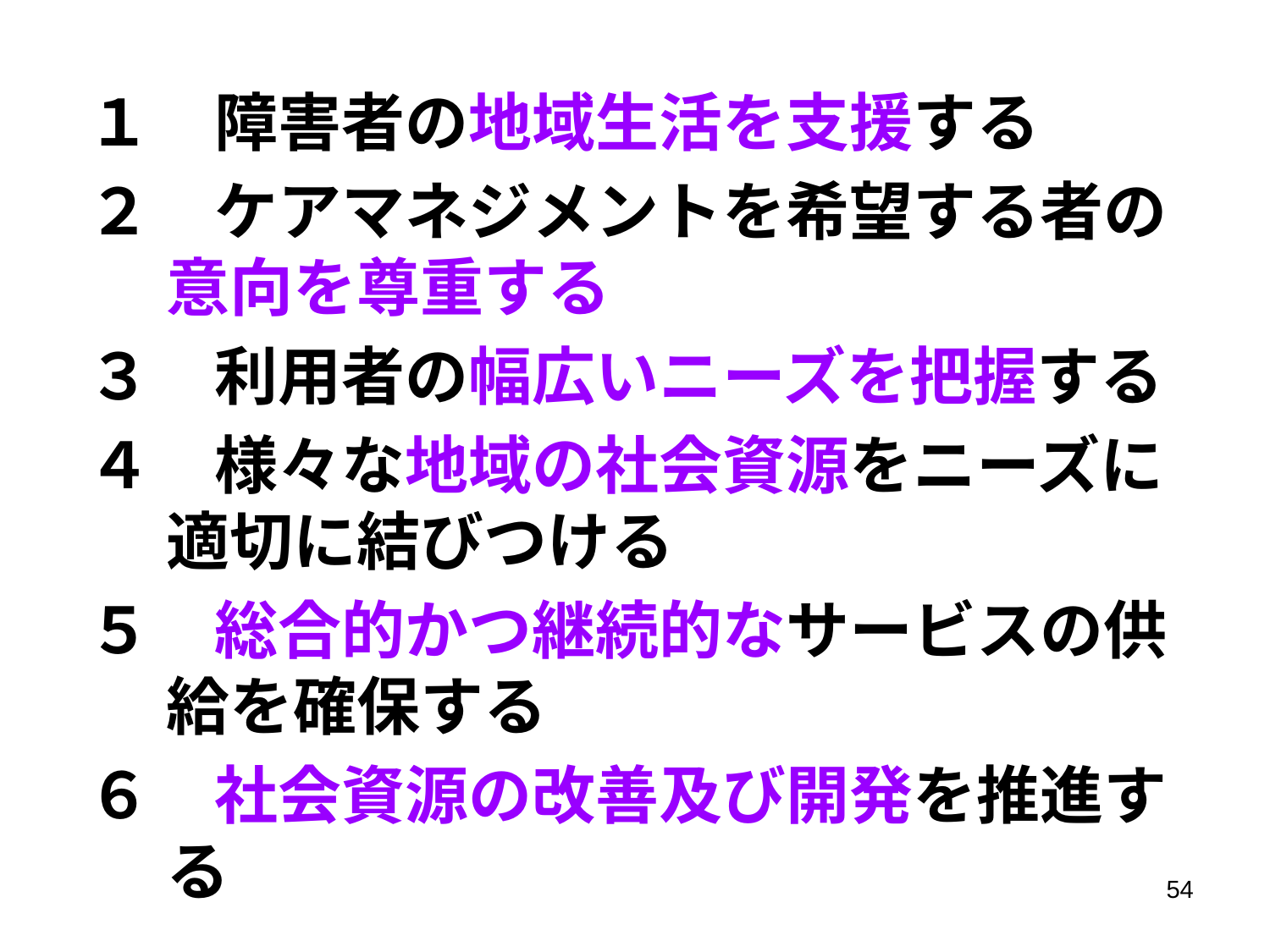

１　障害者の地域生活を支援する
２　ケアマネジメントを希望する者の意向を尊重する
３　利用者の幅広いニーズを把握する
４　様々な地域の社会資源をニーズに適切に結びつける
５　総合的かつ継続的なサービスの供給を確保する
６　社会資源の改善及び開発を推進する
54